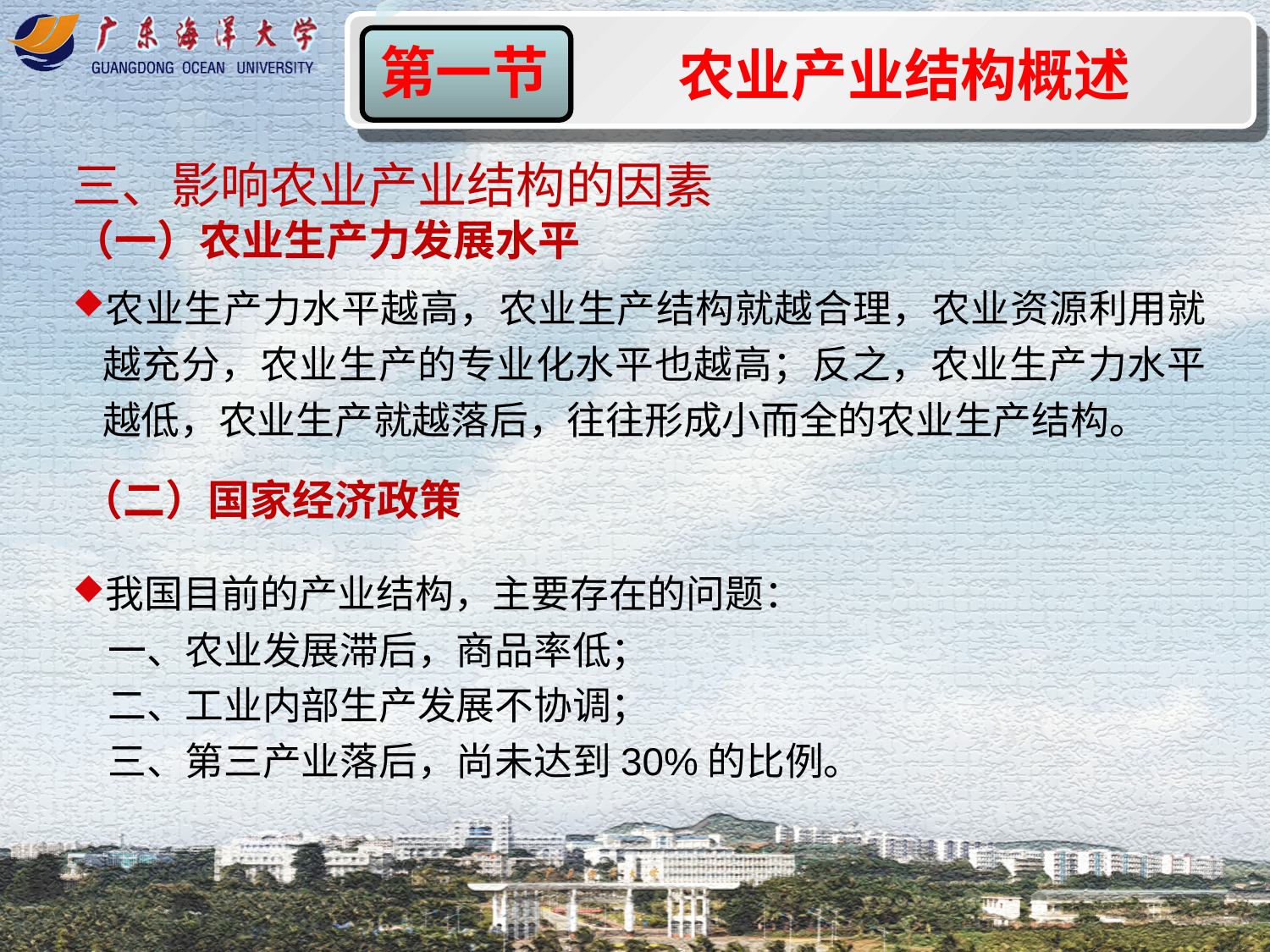

农业产业结构概述

第一节
第一节
三、影响农业产业结构的因素
（一）农业生产力发展水平
农业生产力水平越高，农业生产结构就越合理，农业资源利用就越充分，农业生产的专业化水平也越高；反之，农业生产力水平越低，农业生产就越落后，往往形成小而全的农业生产结构。
（二）国家经济政策
我国目前的产业结构，主要存在的问题：
   一、农业发展滞后，商品率低；
   二、工业内部生产发展不协调；
   三、第三产业落后，尚未达到30%的比例。